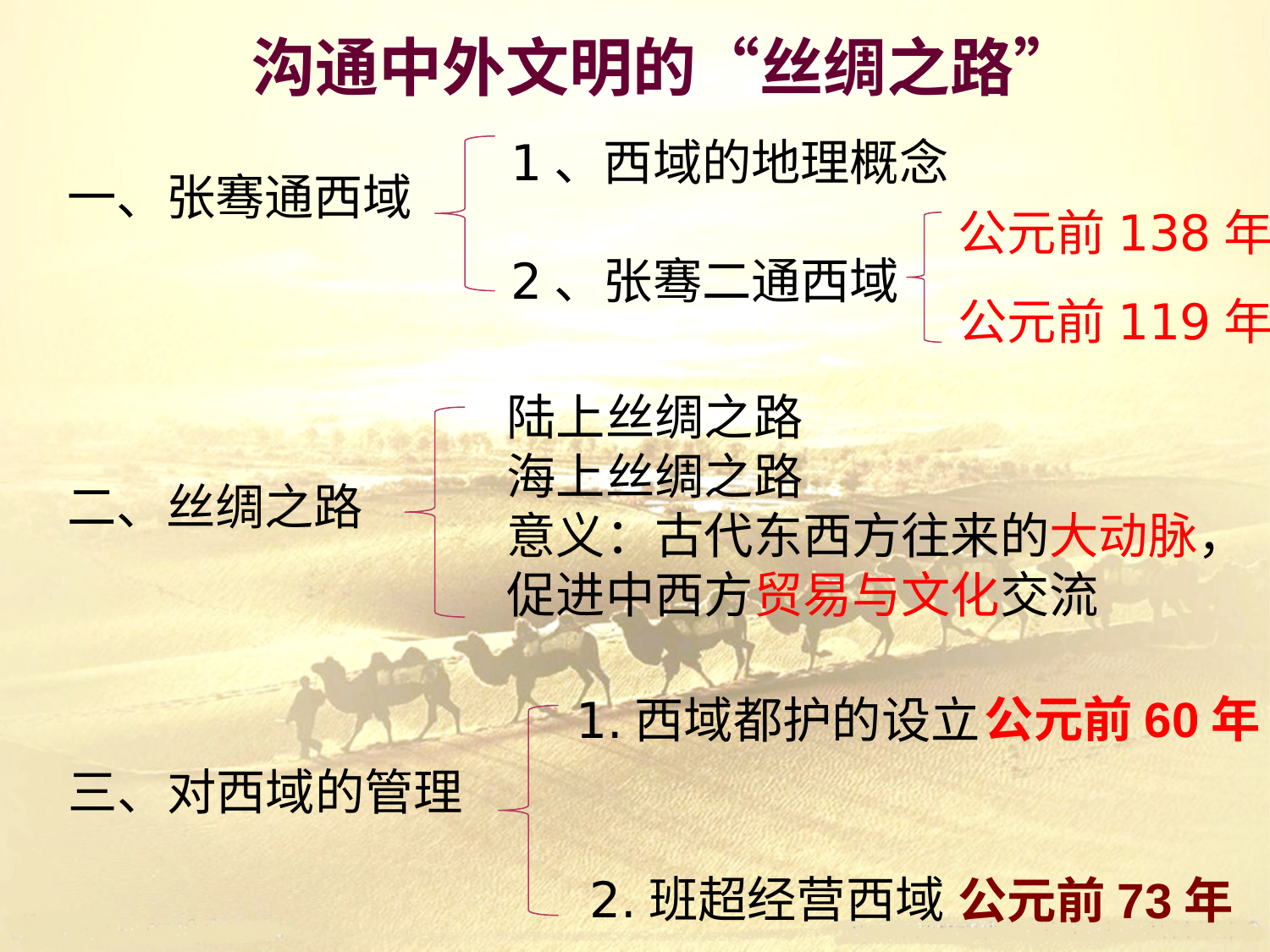

沟通中外文明的“丝绸之路”
1、西域的地理概念
2、张骞二通西域

一、张骞通西域
公元前138年
公元前119年

陆上丝绸之路
海上丝绸之路
意义：古代东西方往来的大动脉，促进中西方贸易与文化交流

二、丝绸之路
公元前60年
1.西域都护的设立

三、对西域的管理
2.班超经营西域
公元前73年